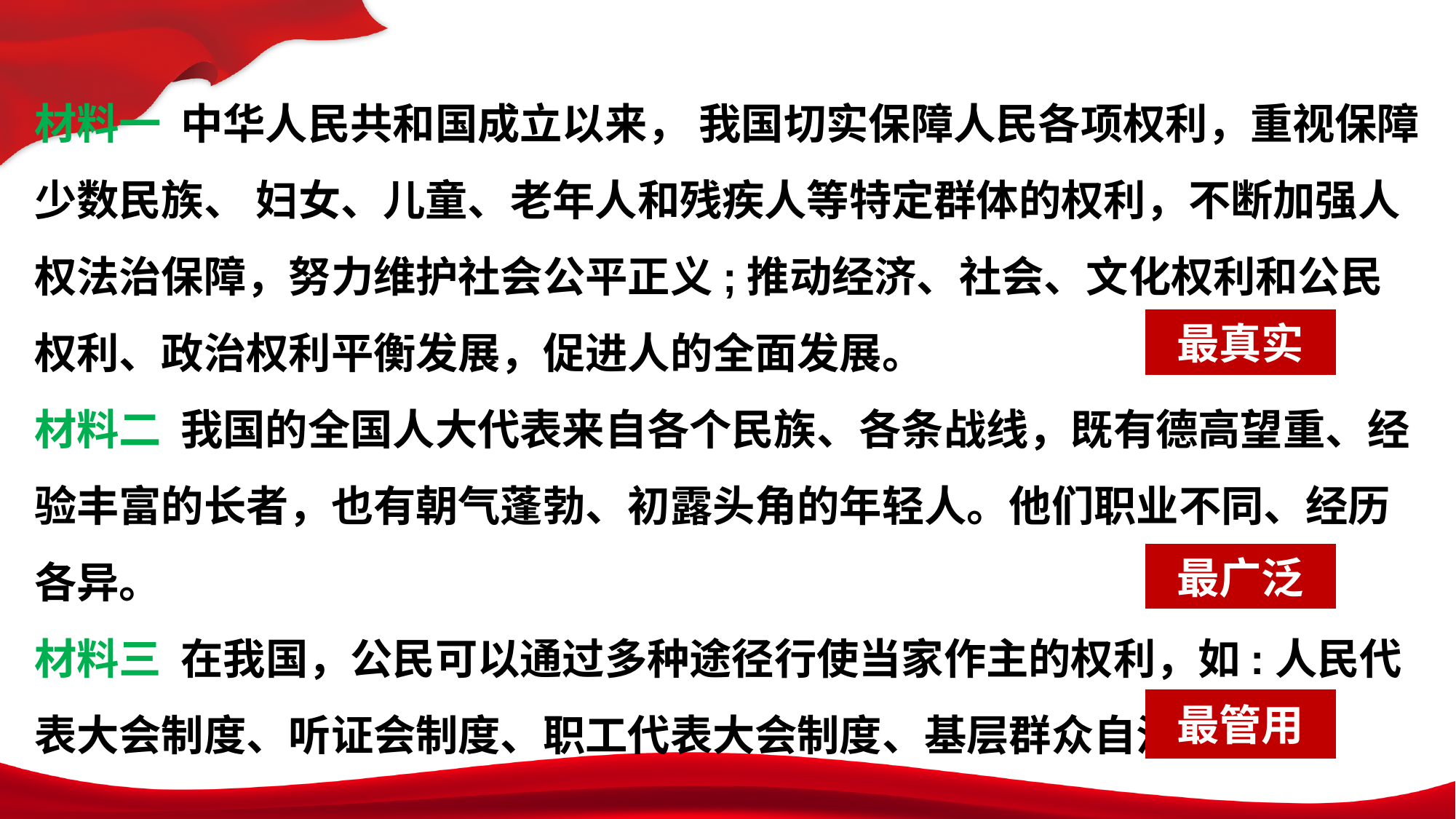

材料一  中华人民共和国成立以来， 我国切实保障人民各项权利，重视保障少数民族、 妇女、儿童、老年人和残疾人等特定群体的权利，不断加强人权法治保障，努力维护社会公平正义;推动经济、社会、文化权利和公民权利、政治权利平衡发展，促进人的全面发展。
材料二  我国的全国人大代表来自各个民族、各条战线，既有德高望重、经验丰富的长者，也有朝气蓬勃、初露头角的年轻人。他们职业不同、经历各异。
材料三  在我国，公民可以通过多种途径行使当家作主的权利，如:人民代表大会制度、听证会制度、职工代表大会制度、基层群众自治制度。

最真实
最广泛
最管用